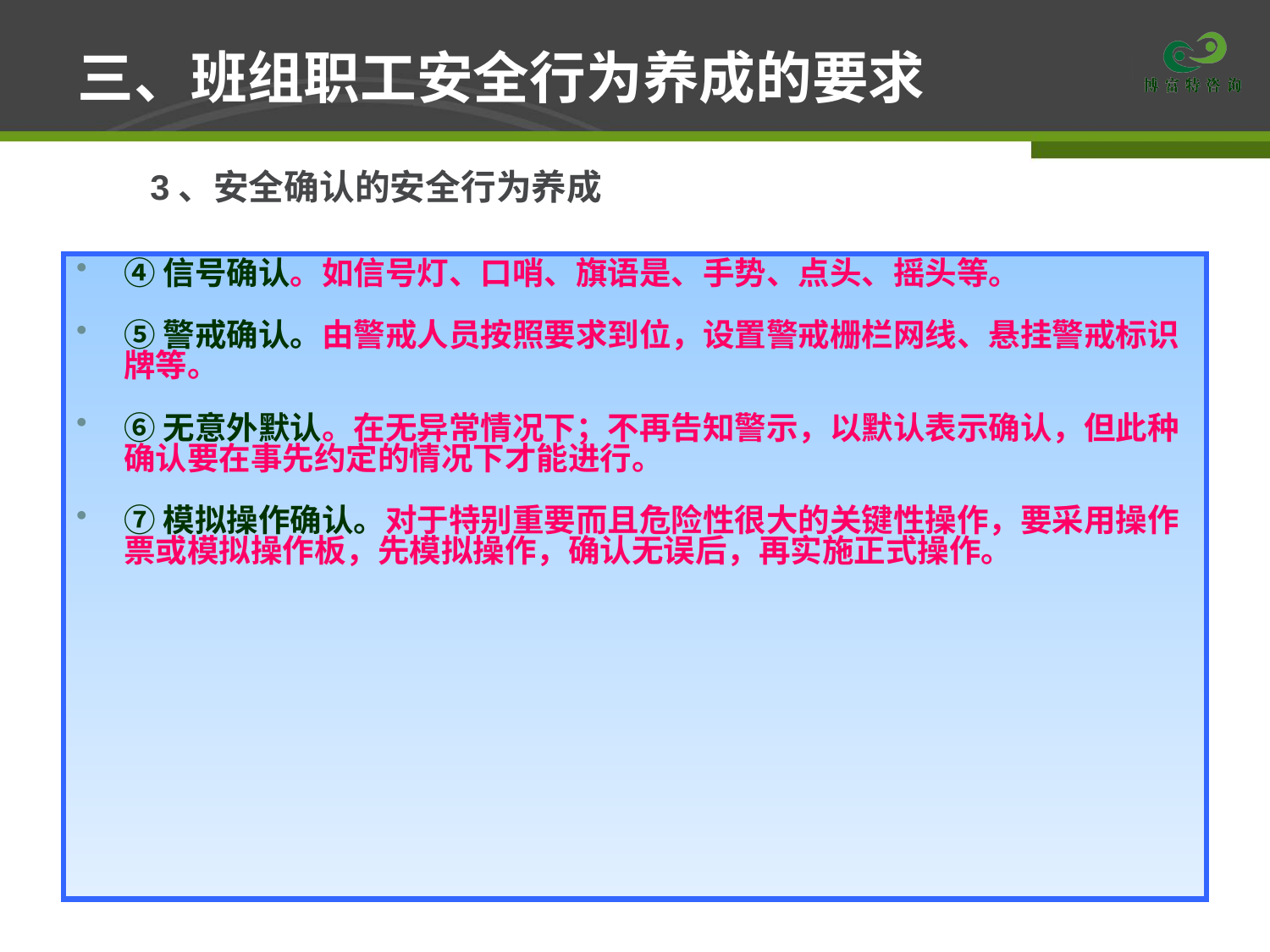

# 三、班组职工安全行为养成的要求
3、安全确认的安全行为养成
④信号确认。如信号灯、口哨、旗语是、手势、点头、摇头等。
⑤警戒确认。由警戒人员按照要求到位，设置警戒栅栏网线、悬挂警戒标识牌等。
⑥无意外默认。在无异常情况下；不再告知警示，以默认表示确认，但此种确认要在事先约定的情况下才能进行。
⑦模拟操作确认。对于特别重要而且危险性很大的关键性操作，要采用操作票或模拟操作板，先模拟操作，确认无误后，再实施正式操作。
54